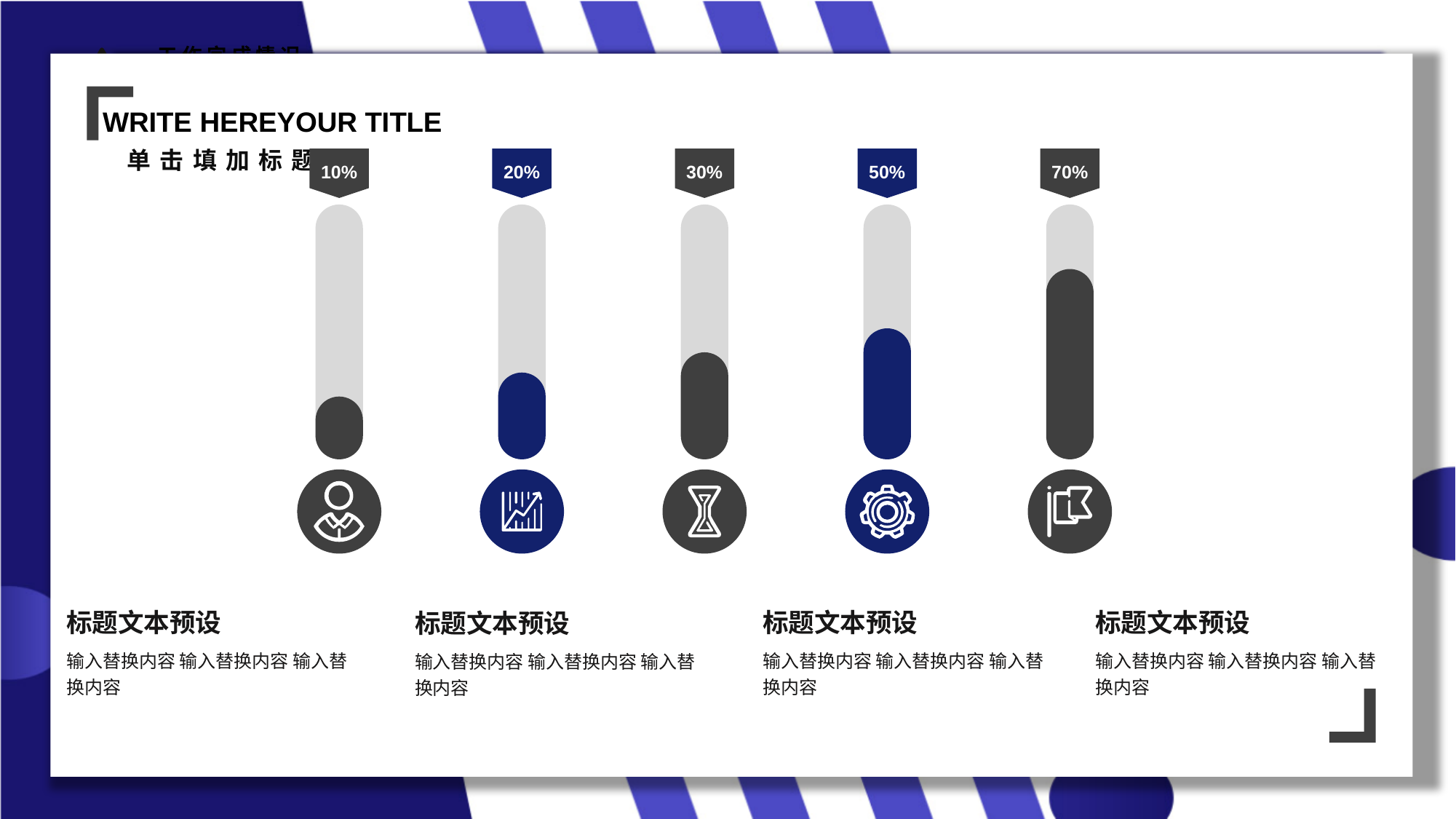

10%
20%
30%
50%
70%

标题文本预设
标题文本预设
标题文本预设
标题文本预设
输入替换内容 输入替换内容 输入替换内容
输入替换内容 输入替换内容 输入替换内容
输入替换内容 输入替换内容 输入替换内容
输入替换内容 输入替换内容 输入替换内容